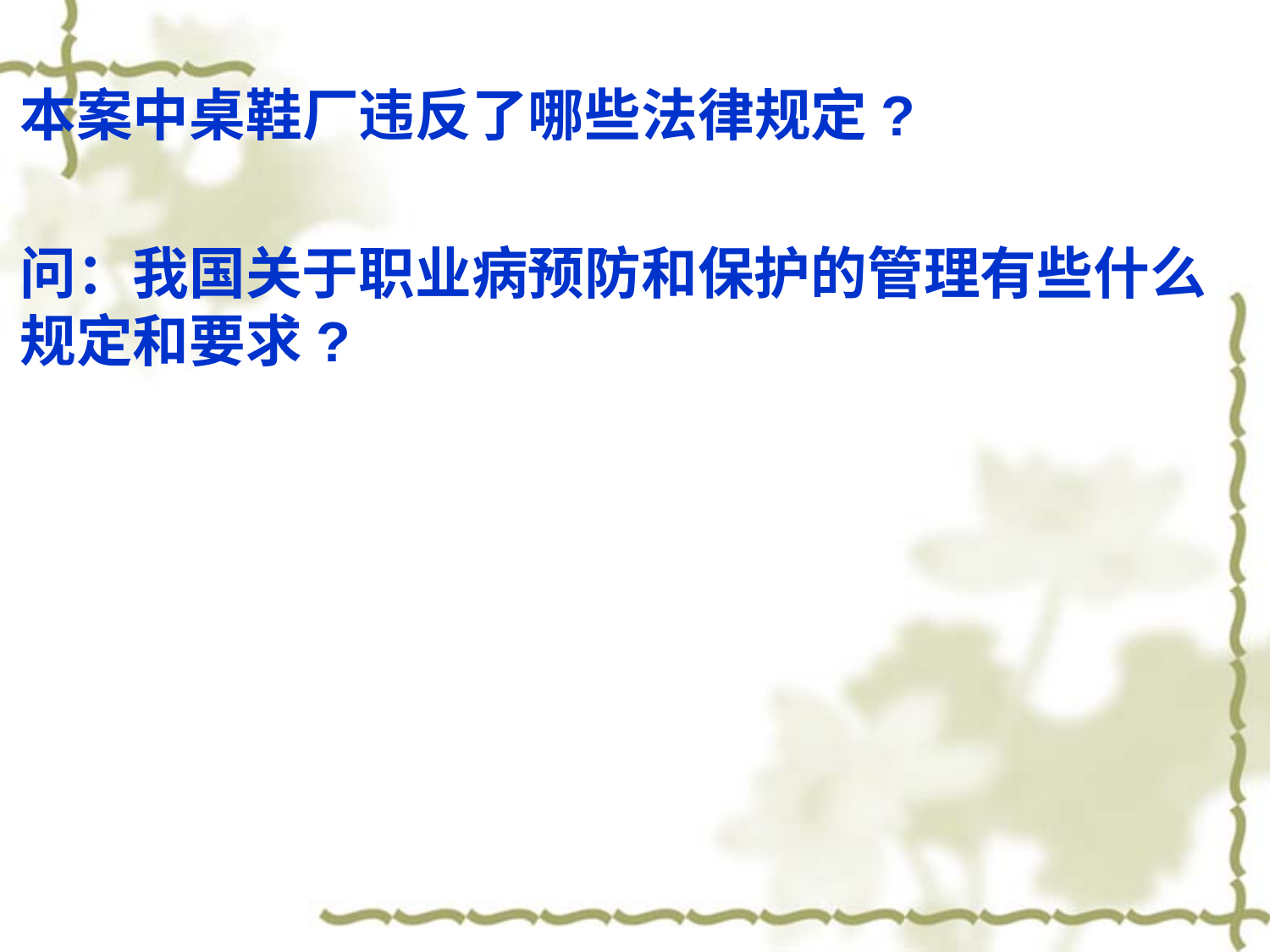

本案中桌鞋厂违反了哪些法律规定?

问：我国关于职业病预防和保护的管理有些什么规定和要求?